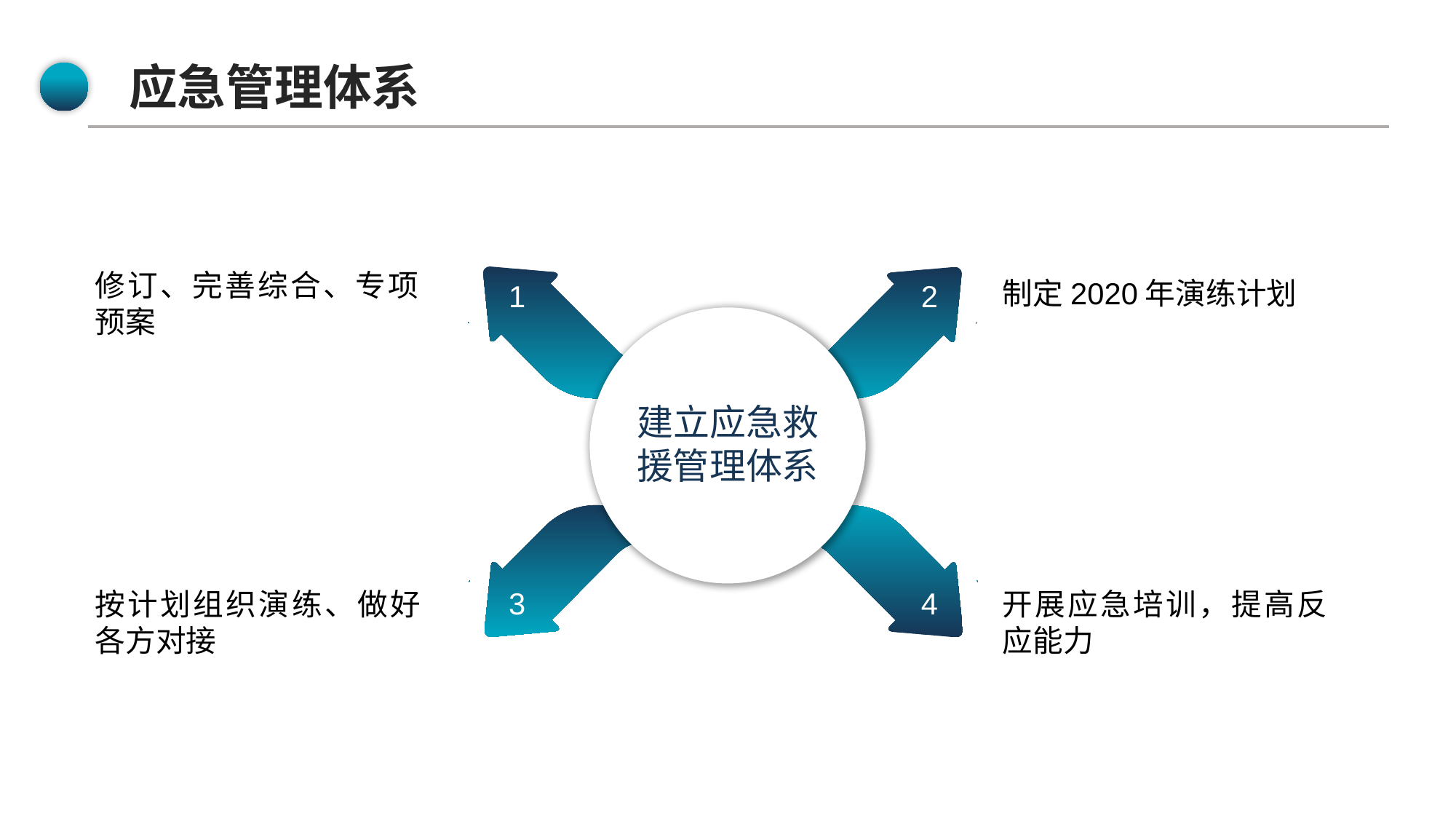

应急管理体系

制定2020年演练计划
修订、完善综合、专项预案

1
2

建立应急救援管理体系

4
3
按计划组织演练、做好各方对接
开展应急培训，提高反应能力